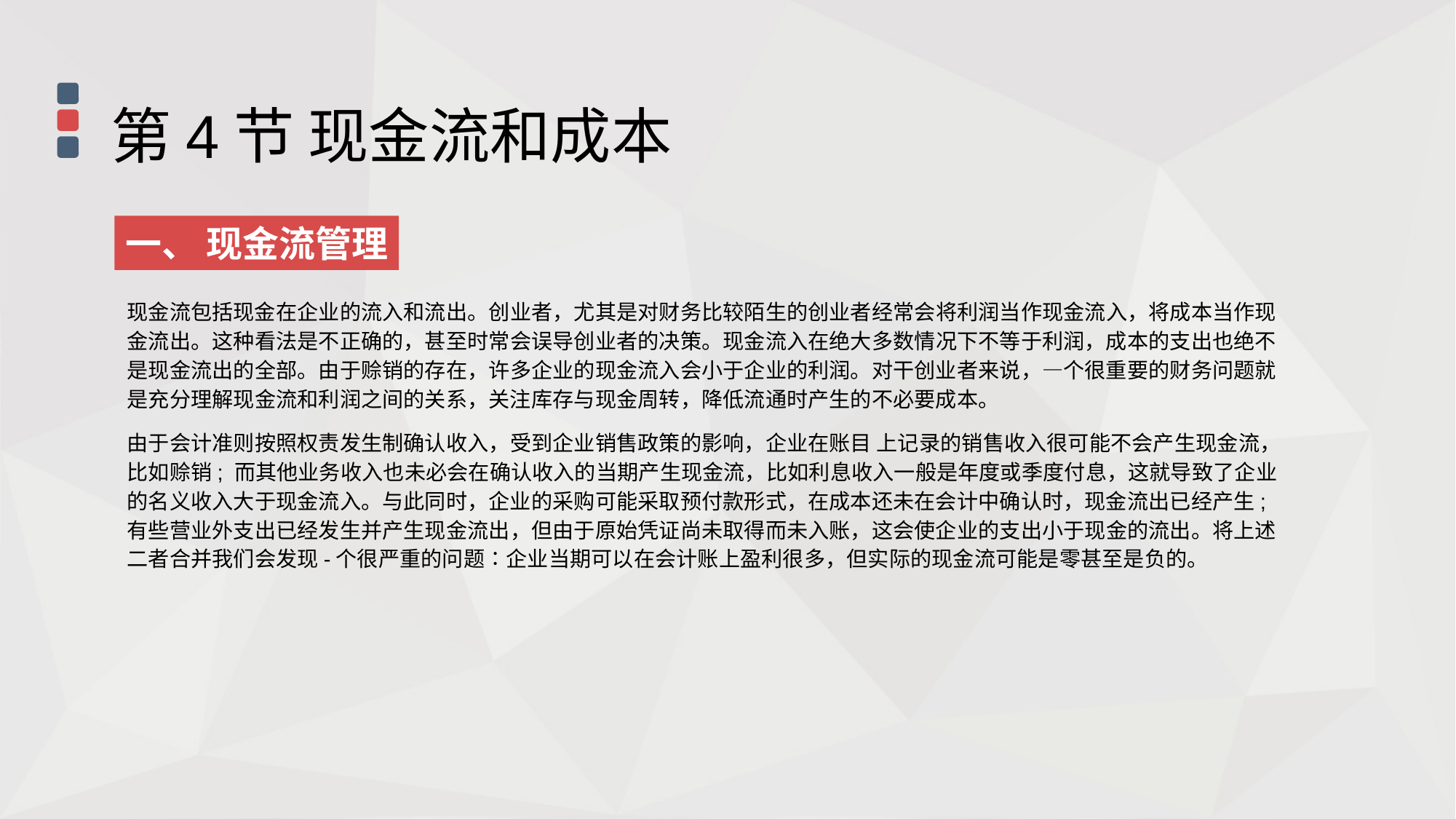

第4节 现金流和成本
一、 现金流管理
现金流包括现金在企业的流入和流出。创业者，尤其是对财务比较陌生的创业者经常会将利润当作现金流入，将成本当作现金流出。这种看法是不正确的，甚至时常会误导创业者的决策。现金流入在绝大多数情况下不等于利润，成本的支出也绝不是现金流出的全部。由于赊销的存在，许多企业的现金流入会小于企业的利润。对干创业者来说，—个很重要的财务问题就是充分理解现金流和利润之间的关系，关注库存与现金周转，降低流通时产生的不必要成本。
由于会计准则按照权责发生制确认收入，受到企业销售政策的影响，企业在账目 上记录的销售收入很可能不会产生现金流，比如赊销; 而其他业务收入也未必会在确认收入的当期产生现金流，比如利息收入一般是年度或季度付息，这就导致了企业的名义收入大于现金流入。与此同时，企业的采购可能采取预付款形式，在成本还未在会计中确认时，现金流出已经产生;有些营业外支出已经发生并产生现金流出，但由于原始凭证尚未取得而未入账，这会使企业的支出小于现金的流出。将上述二者合并我们会发现-个很严重的问题∶企业当期可以在会计账上盈利很多，但实际的现金流可能是零甚至是负的。